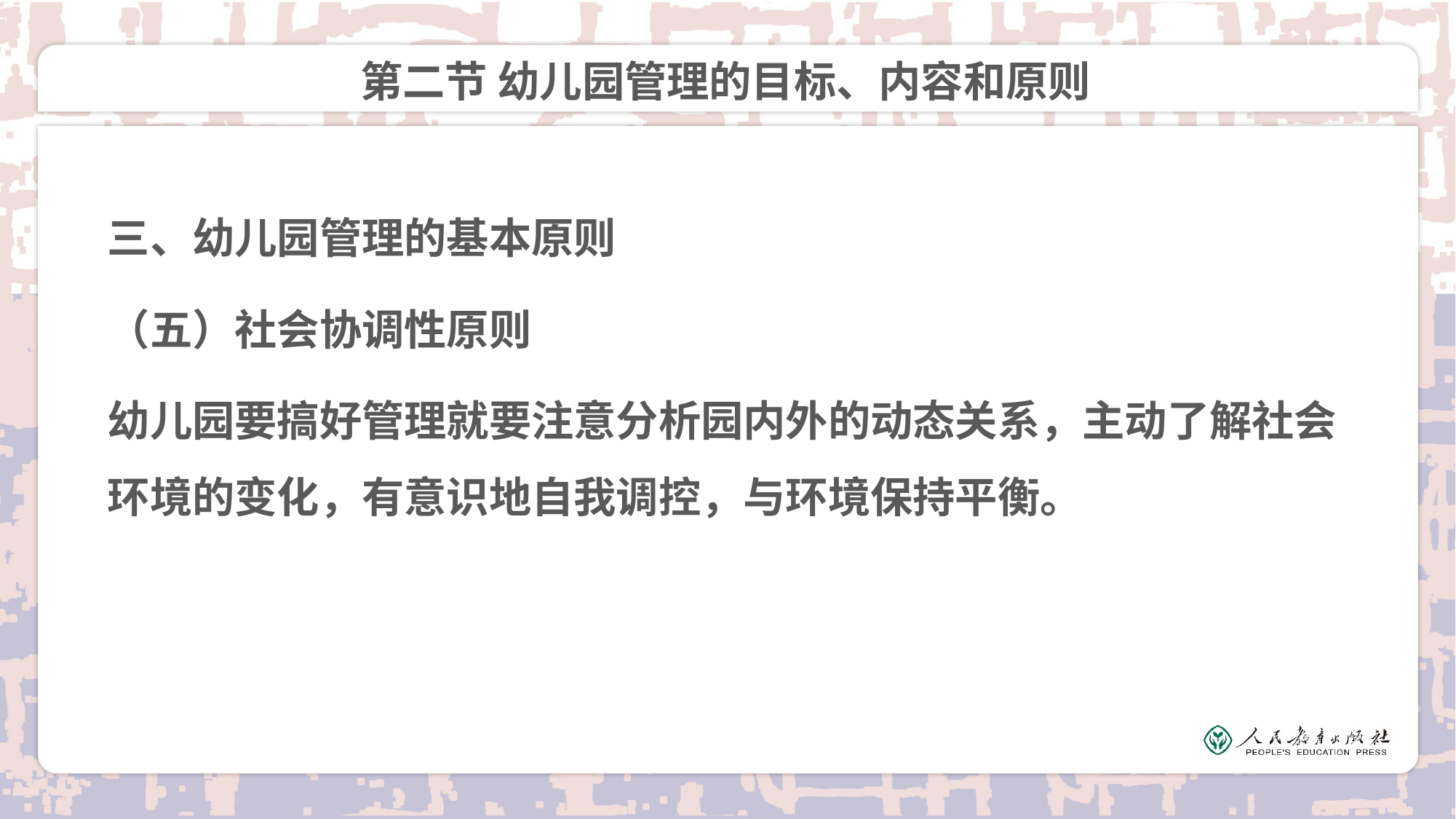

# 第二节 幼儿园管理的目标、内容和原则
三、幼儿园管理的基本原则
（五）社会协调性原则
幼儿园要搞好管理就要注意分析园内外的动态关系，主动了解社会环境的变化，有意识地自我调控，与环境保持平衡。